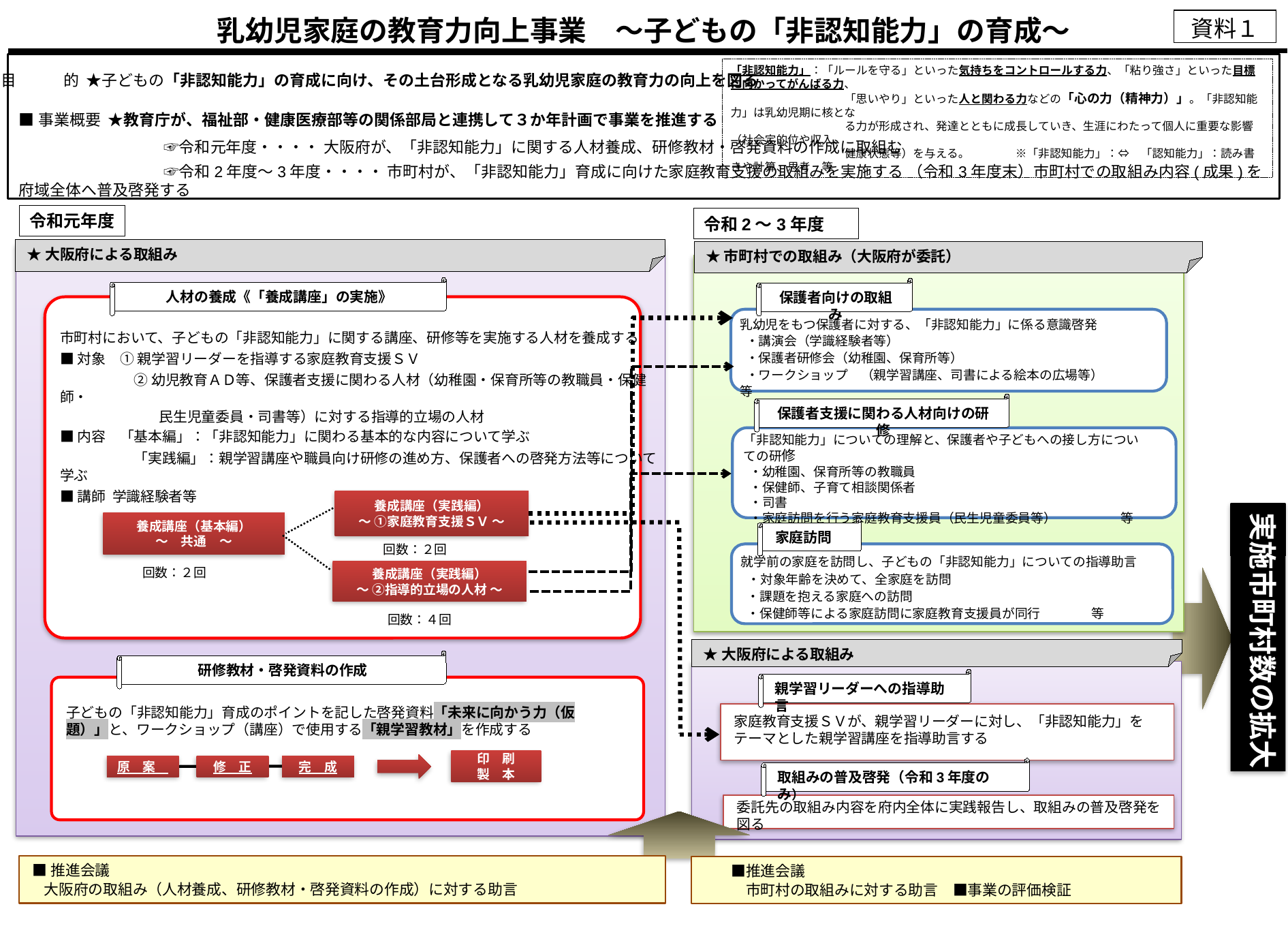

乳幼児家庭の教育力向上事業　～子どもの「非認知能力」の育成～
資料１

■目　　　的  ★子どもの「非認知能力」の育成に向け、その土台形成となる乳幼児家庭の教育力の向上を図る
■事業概要  ★教育庁が、福祉部・健康医療部等の関係部局と連携して３か年計画で事業を推進する
　　　　　　　 　　☞令和元年度・・・・ 大阪府が、「非認知能力」に関する人材養成、研修教材・啓発資料の作成に取組む
　　　　　　　　 　☞令和2年度～3年度・・・・ 市町村が、「非認知能力」育成に向けた家庭教育支援の取組みを実施する （令和3年度末）市町村での取組み内容(成果)を府域全体へ普及啓発する
「非認知能力」：「ルールを守る」といった気持ちをコントロールする力、「粘り強さ」といった目標に向かってがんばる力、
　　　　　　　　　　「思いやり」といった人と関わる力などの「心の力（精神力）」。「非認知能力」は乳幼児期に核とな
　　　　　　　　　　る力が形成され、発達とともに成長していき、生涯にわたって個人に重要な影響（社会定的位や収入、
　　　　　　　　　　健康状態等）を与える。　　　　※「非認知能力」：⇔　「認知能力」：読み書きや計算、思考　等
令和元年度
令和2～3年度
★大阪府による取組み
★市町村での取組み（大阪府が委託）

人材の養成《「養成講座」の実施》

市町村において、子どもの「非認知能力」に関する講座、研修等を実施する人材を養成する
■対象　① 親学習リーダーを指導する家庭教育支援ＳＶ
　　　　　 ② 幼児教育ＡＤ等、保護者支援に関わる人材（幼稚園・保育所等の教職員・保健師・
　　　　　　　民生児童委員・司書等）に対する指導的立場の人材
■内容　「基本編」：「非認知能力」に関わる基本的な内容について学ぶ
　　　　 　「実践編」：親学習講座や職員向け研修の進め方、保護者への啓発方法等について学ぶ
■講師  学識経験者等
養成講座（実践編）
～ ①家庭教育支援ＳＶ ～
回数：２回
養成講座（基本編）
～　共通　～
回数：２回
養成講座（実践編）
～ ②指導的立場の人材 ～
　回数：４回
保護者向けの取組み

乳幼児をもつ保護者に対する、「非認知能力」に係る意識啓発
 ・講演会（学識経験者等）
 ・保護者研修会（幼稚園、保育所等）
 ・ワークショップ　（親学習講座、司書による絵本の広場等） 　　　　等
保護者支援に関わる人材向けの研修
「非認知能力」についての理解と、保護者や子どもへの接し方についての研修
 ・幼稚園、保育所等の教職員
 ・保健師、子育て相談関係者
 ・司書
 ・家庭訪問を行う家庭教育支援員（民生児童委員等）　　　　　等

実施市町村数の拡大
家庭訪問

就学前の家庭を訪問し、子どもの「非認知能力」についての指導助言
 ・対象年齢を決めて、全家庭を訪問
 ・課題を抱える家庭への訪問
 ・保健師等による家庭訪問に家庭教育支援員が同行　　　　等

★大阪府による取組み
研修教材・啓発資料の作成

親学習リーダーへの指導助言

子どもの「非認知能力」育成のポイントを記した啓発資料「未来に向かう力（仮題）」と、ワークショップ（講座）で使用する「親学習教材」を作成する

家庭教育支援ＳＶが、親学習リーダーに対し、「非認知能力」をテーマとした親学習講座を指導助言する
印　刷
製　本

原　案
修　正
完　成
取組みの普及啓発（令和3年度のみ）

委託先の取組み内容を府内全体に実践報告し、取組みの普及啓発を図る

 ■推進会議
　大阪府の取組み（人材養成、研修教材・啓発資料の作成）に対する助言
　　■推進会議
　　　市町村の取組みに対する助言　■事業の評価検証